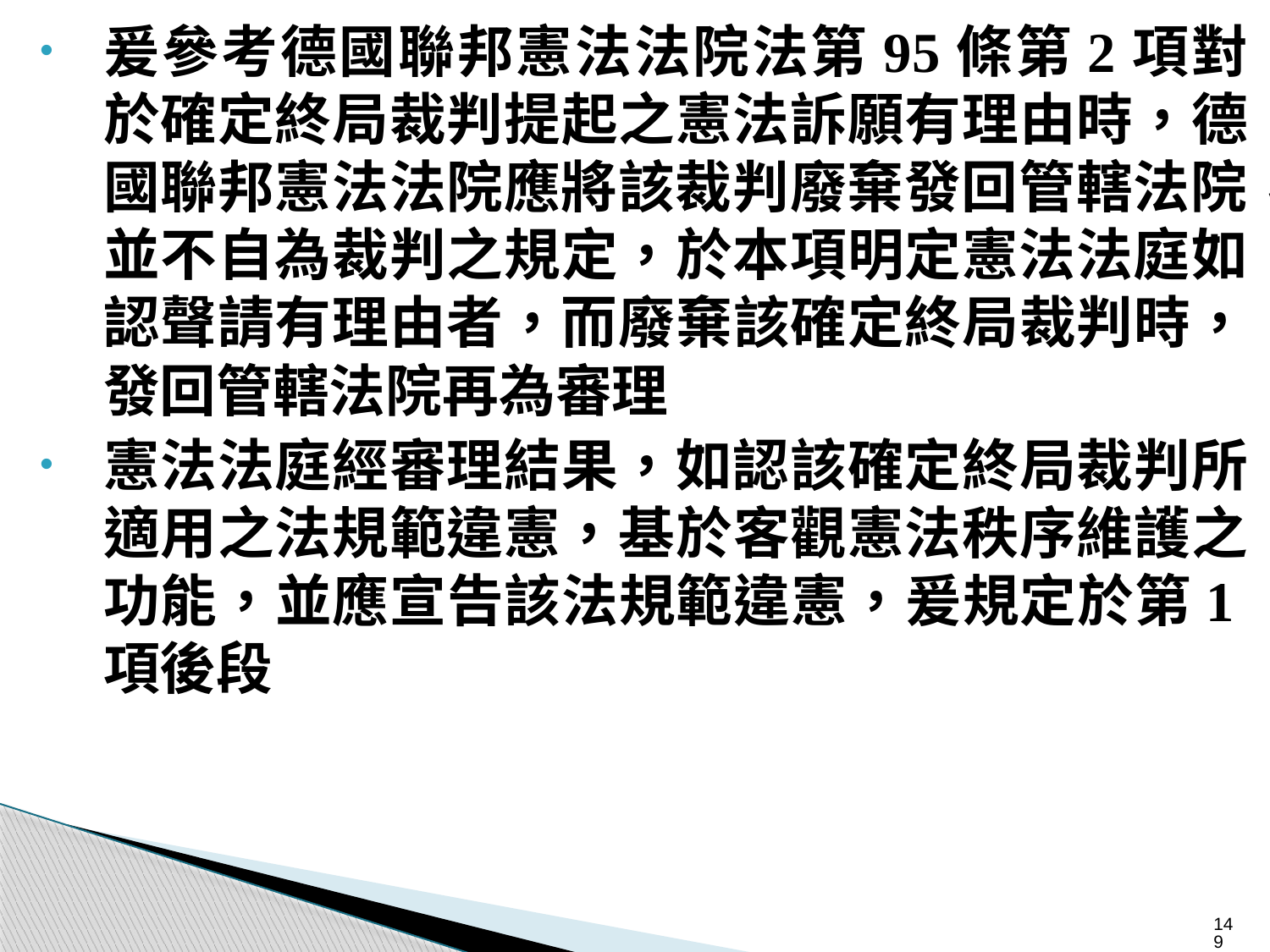

爰參考德國聯邦憲法法院法第95條第2項對於確定終局裁判提起之憲法訴願有理由時，德國聯邦憲法法院應將該裁判廢棄發回管轄法院，並不自為裁判之規定，於本項明定憲法法庭如認聲請有理由者，而廢棄該確定終局裁判時，發回管轄法院再為審理
憲法法庭經審理結果，如認該確定終局裁判所適用之法規範違憲，基於客觀憲法秩序維護之功能，並應宣告該法規範違憲，爰規定於第1項後段
149